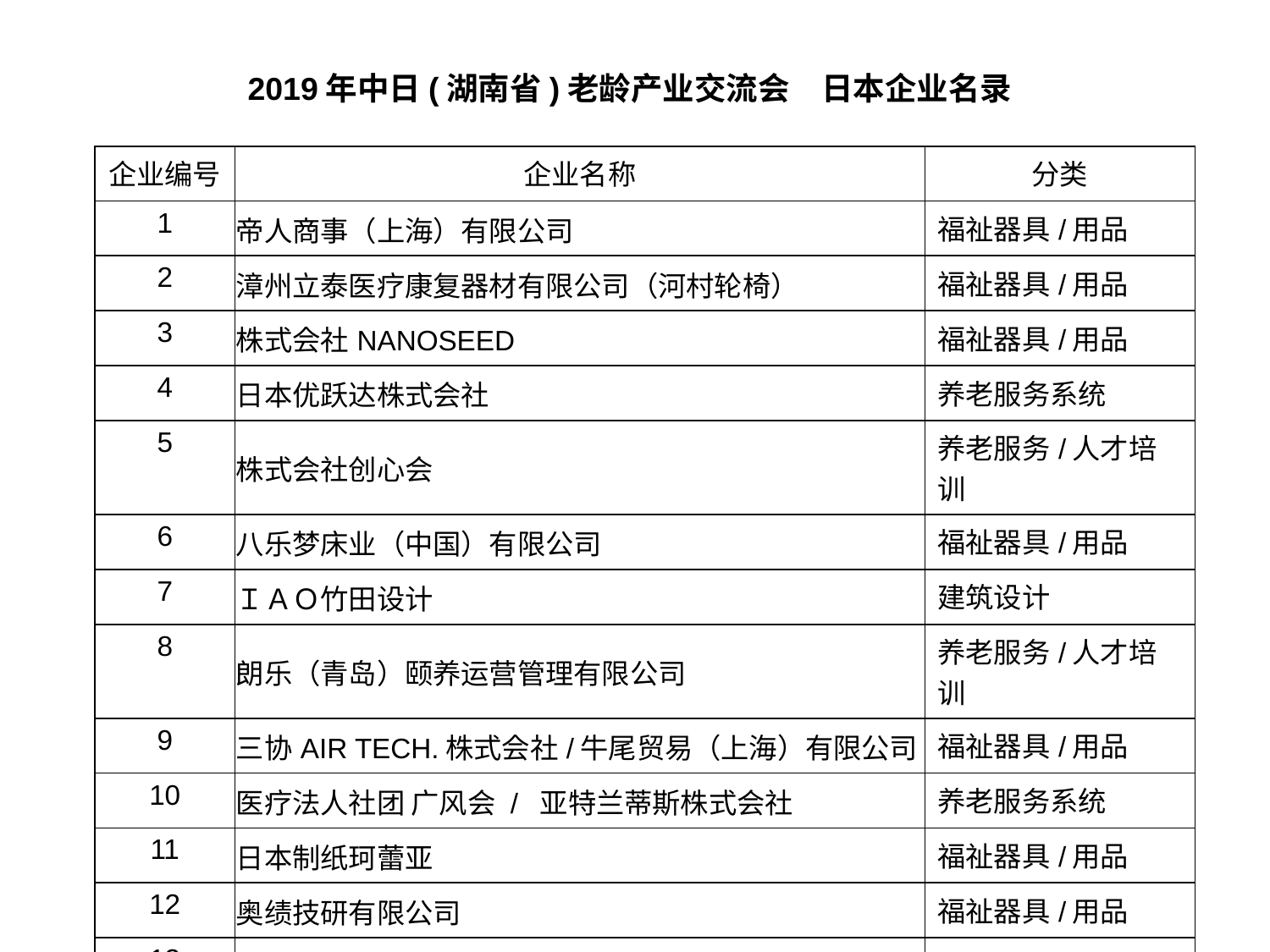

2019年中日(湖南省)老龄产业交流会　日本企业名录
| 企业编号 | 企业名称 | 分类 |
| --- | --- | --- |
| 1 | 帝人商事（上海）有限公司 | 福祉器具/用品 |
| 2 | 漳州立泰医疗康复器材有限公司（河村轮椅） | 福祉器具/用品 |
| 3 | 株式会社NANOSEED | 福祉器具/用品 |
| 4 | 日本优跃达株式会社 | 养老服务系统 |
| 5 | 株式会社创心会 | 养老服务/人才培训 |
| 6 | 八乐梦床业（中国）有限公司 | 福祉器具/用品 |
| 7 | ＩＡＯ竹田设计 | 建筑设计 |
| 8 | 朗乐（青岛）颐养运营管理有限公司 | 养老服务/人才培训 |
| 9 | 三协AIR TECH.株式会社/牛尾贸易（上海）有限公司 | 福祉器具/用品 |
| 10 | 医疗法人社团 广风会 / 亚特兰蒂斯株式会社 | 养老服务系统 |
| 11 | 日本制纸珂蕾亚 | 福祉器具/用品 |
| 12 | 奥绩技研有限公司 | 福祉器具/用品 |
| 13 | 合德介护（长沙）投资管理有限公司 | 养老服务系统 |